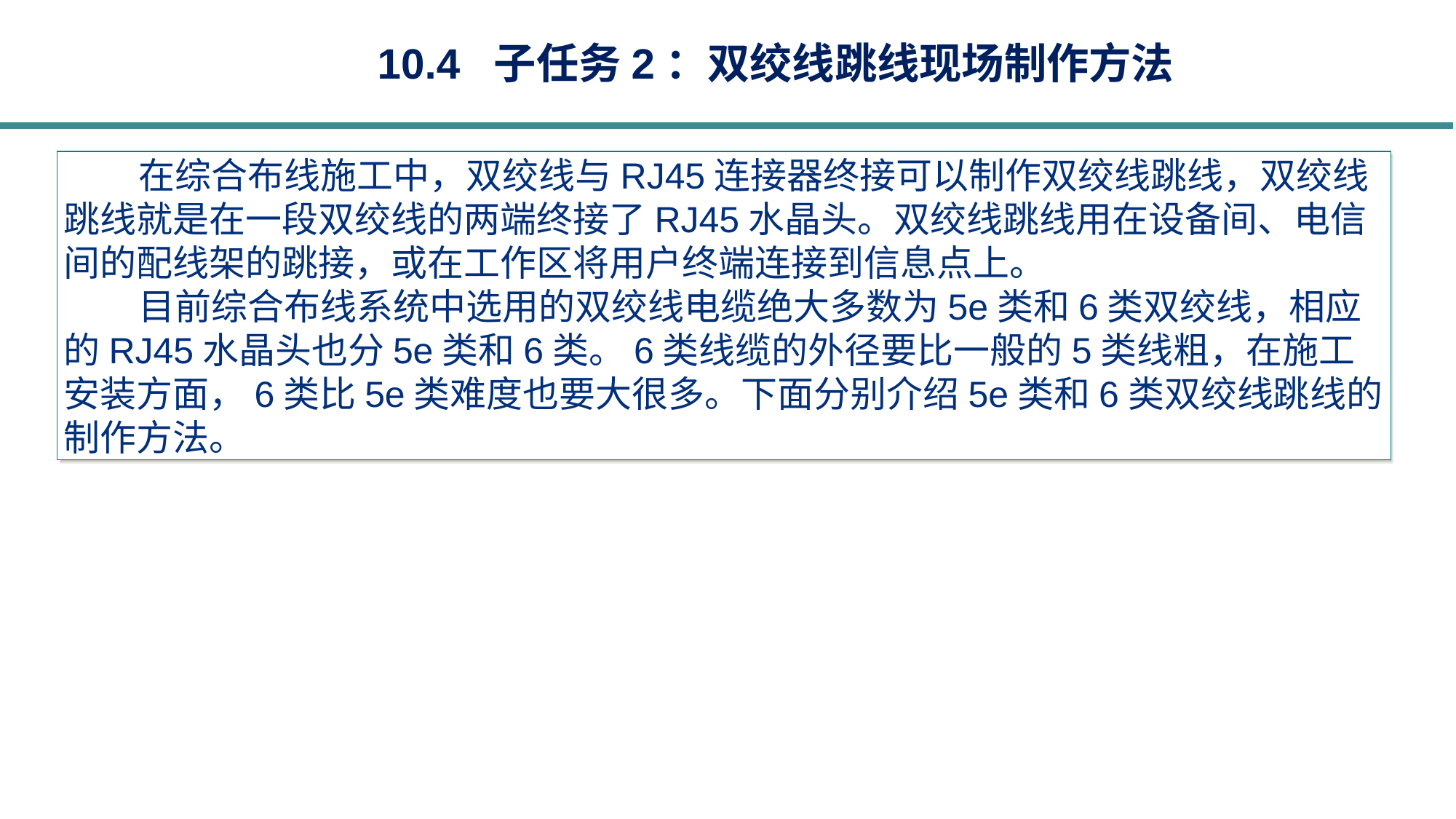

10.4  子任务2：双绞线跳线现场制作方法
在综合布线施工中，双绞线与RJ45连接器终接可以制作双绞线跳线，双绞线跳线就是在一段双绞线的两端终接了RJ45水晶头。双绞线跳线用在设备间、电信间的配线架的跳接，或在工作区将用户终端连接到信息点上。
目前综合布线系统中选用的双绞线电缆绝大多数为5e类和6类双绞线，相应的RJ45水晶头也分5e类和6类。6类线缆的外径要比一般的5类线粗，在施工安装方面，6类比5e类难度也要大很多。下面分别介绍5e类和6类双绞线跳线的制作方法。